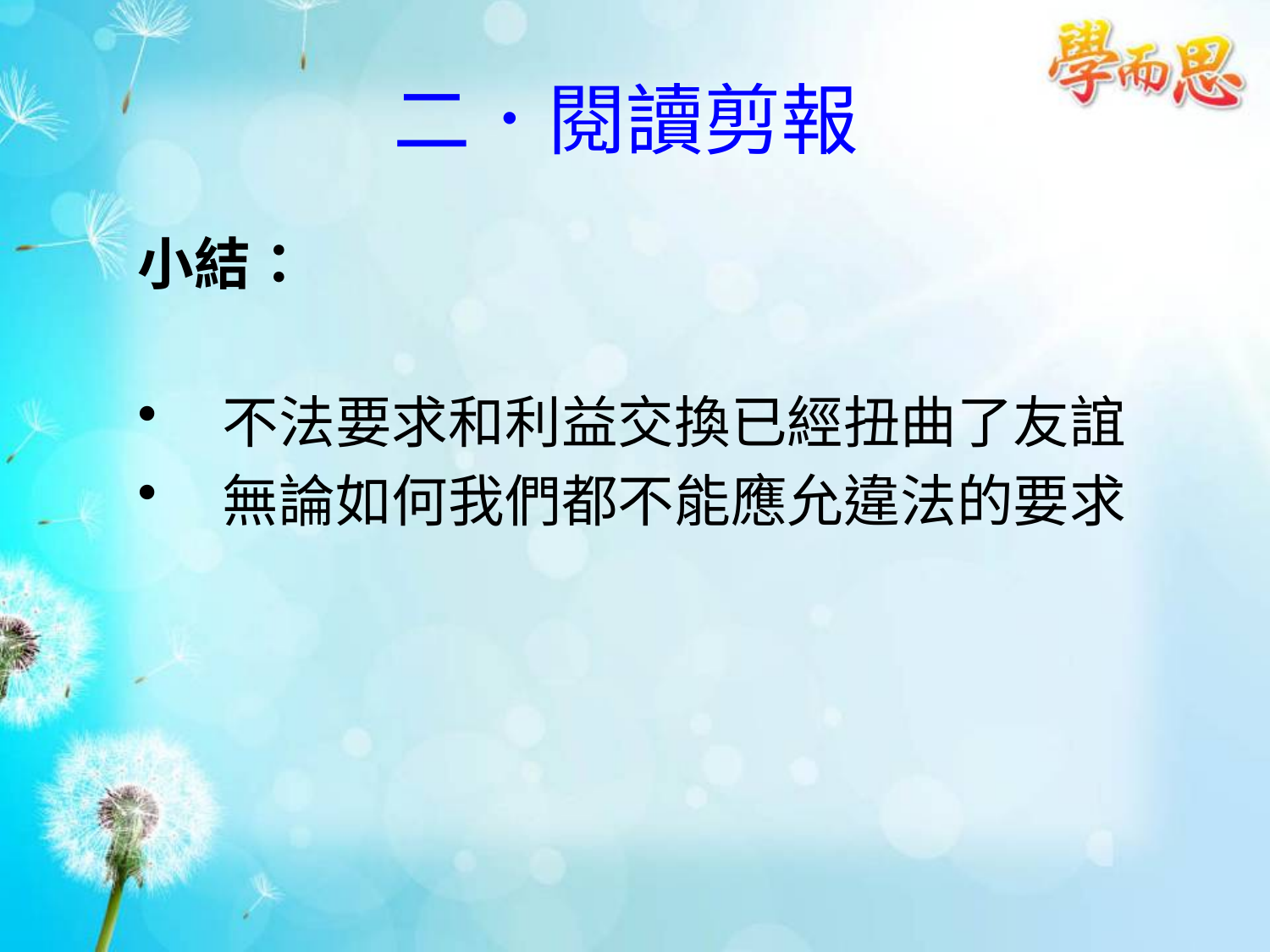

# 二．閱讀剪報
小結：

不法要求和利益交換已經扭曲了友誼
無論如何我們都不能應允違法的要求